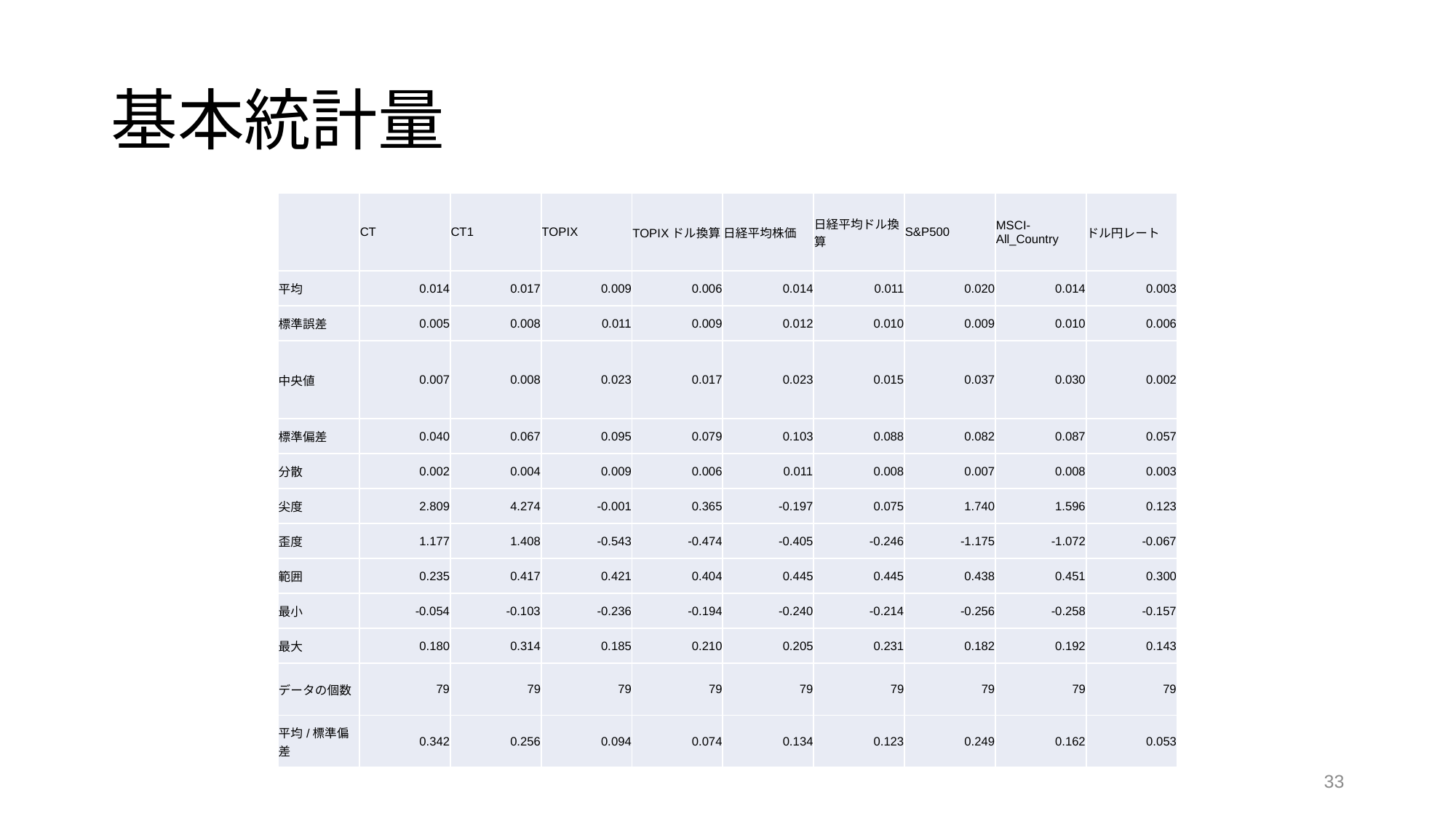

# 基本統計量
|  | CT | CT1 | TOPIX | TOPIXドル換算 | 日経平均株価 | 日経平均ドル換算 | S&P500 | MSCI-All\_Country | ドル円レート |
| --- | --- | --- | --- | --- | --- | --- | --- | --- | --- |
| 平均 | 0.014 | 0.017 | 0.009 | 0.006 | 0.014 | 0.011 | 0.020 | 0.014 | 0.003 |
| 標準誤差 | 0.005 | 0.008 | 0.011 | 0.009 | 0.012 | 0.010 | 0.009 | 0.010 | 0.006 |
| 中央値 | 0.007 | 0.008 | 0.023 | 0.017 | 0.023 | 0.015 | 0.037 | 0.030 | 0.002 |
| 標準偏差 | 0.040 | 0.067 | 0.095 | 0.079 | 0.103 | 0.088 | 0.082 | 0.087 | 0.057 |
| 分散 | 0.002 | 0.004 | 0.009 | 0.006 | 0.011 | 0.008 | 0.007 | 0.008 | 0.003 |
| 尖度 | 2.809 | 4.274 | -0.001 | 0.365 | -0.197 | 0.075 | 1.740 | 1.596 | 0.123 |
| 歪度 | 1.177 | 1.408 | -0.543 | -0.474 | -0.405 | -0.246 | -1.175 | -1.072 | -0.067 |
| 範囲 | 0.235 | 0.417 | 0.421 | 0.404 | 0.445 | 0.445 | 0.438 | 0.451 | 0.300 |
| 最小 | -0.054 | -0.103 | -0.236 | -0.194 | -0.240 | -0.214 | -0.256 | -0.258 | -0.157 |
| 最大 | 0.180 | 0.314 | 0.185 | 0.210 | 0.205 | 0.231 | 0.182 | 0.192 | 0.143 |
| データの個数 | 79 | 79 | 79 | 79 | 79 | 79 | 79 | 79 | 79 |
| 平均/標準偏差 | 0.342 | 0.256 | 0.094 | 0.074 | 0.134 | 0.123 | 0.249 | 0.162 | 0.053 |
33